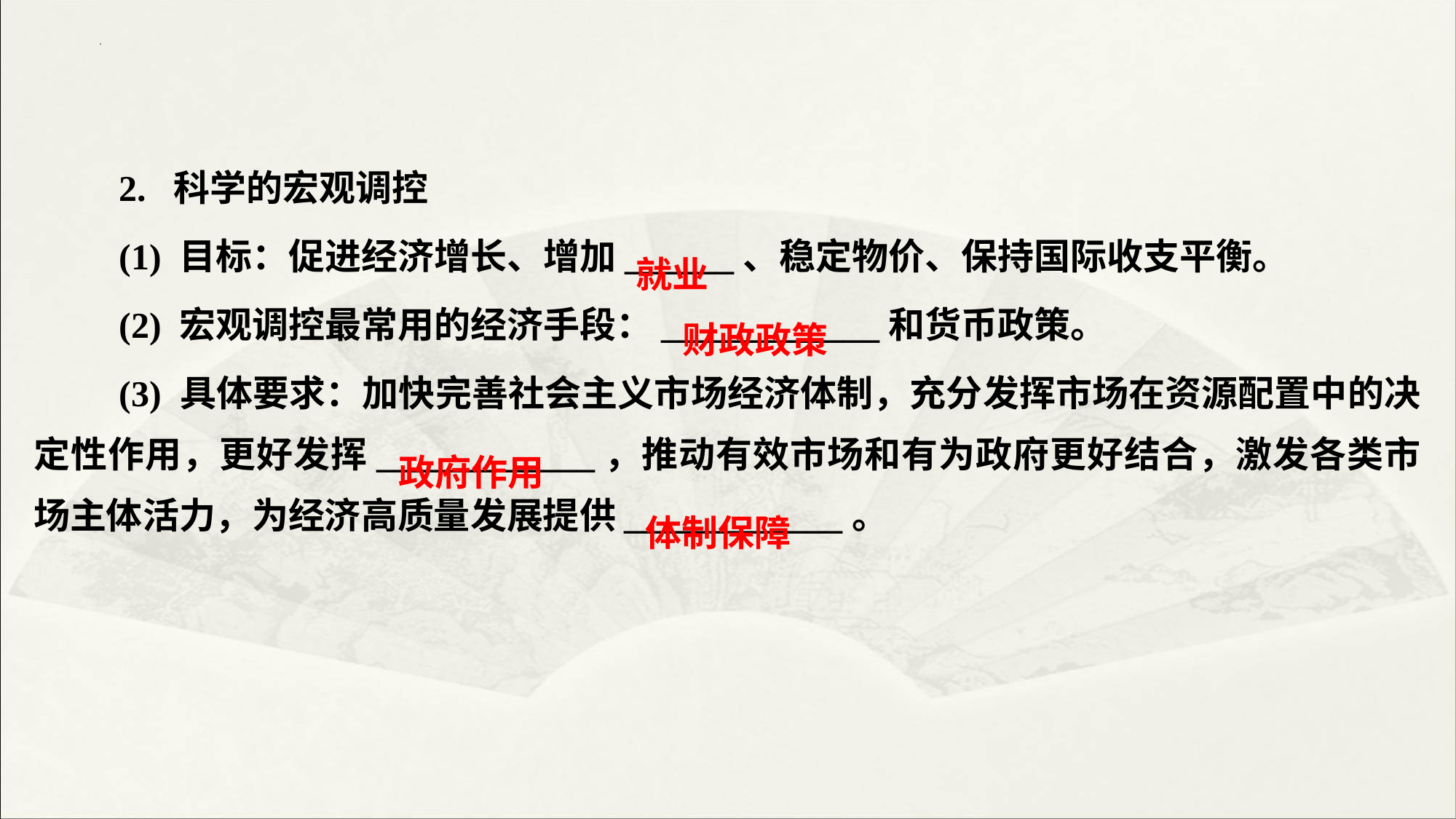

2.  科学的宏观调控
(1) 目标：促进经济增长、增加______、稳定物价、保持国际收支平衡。
(2) 宏观调控最常用的经济手段：____________和货币政策。
(3) 具体要求：加快完善社会主义市场经济体制，充分发挥市场在资源配置中的决定性作用，更好发挥____________，推动有效市场和有为政府更好结合，激发各类市场主体活力，为经济高质量发展提供____________。
就业
财政政策
政府作用
体制保障